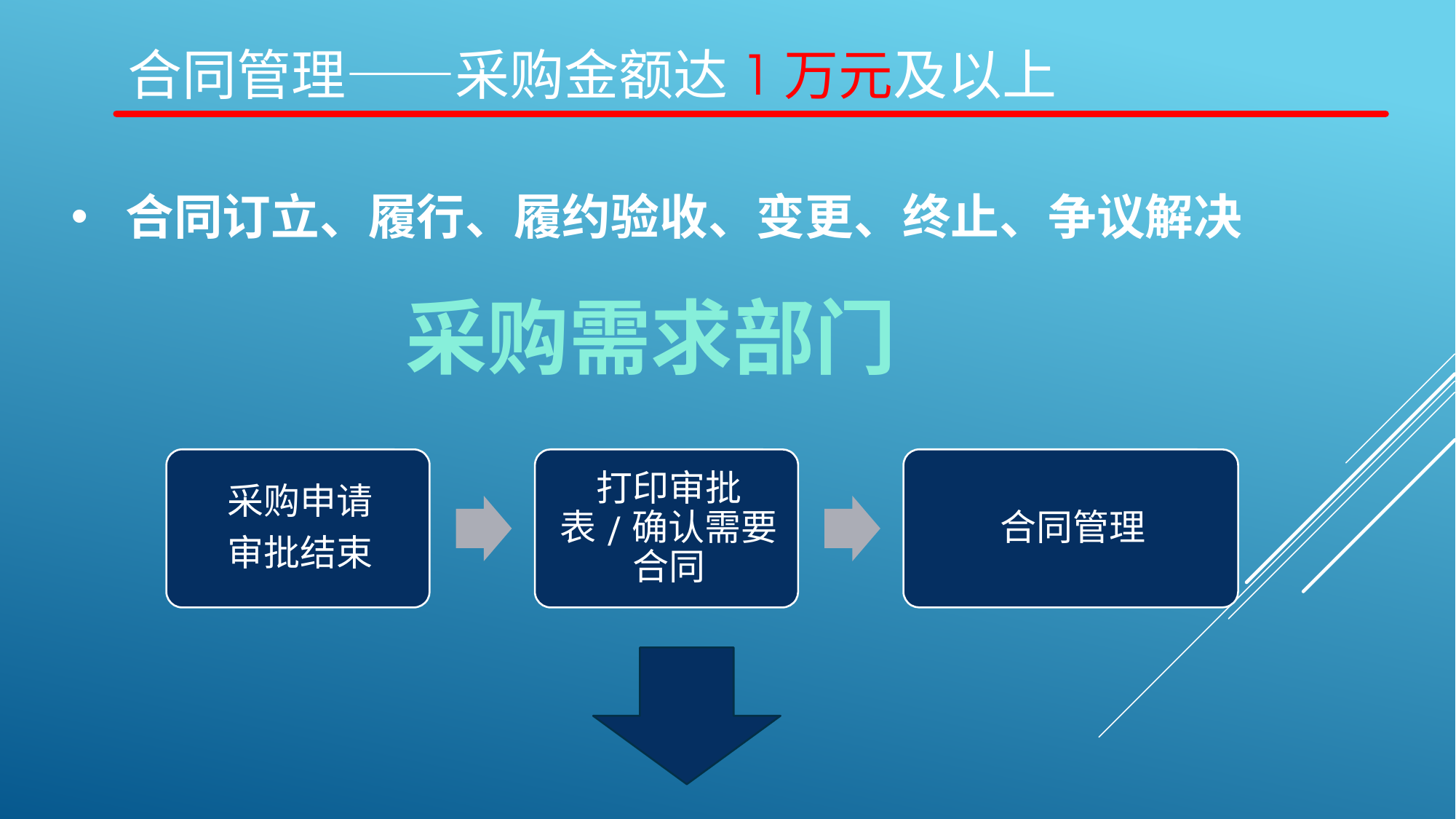

# 合同管理——采购金额达1万元及以上
合同订立、履行、履约验收、变更、终止、争议解决
采购需求部门
采购申请
审批结束

打印审批表/确认需要合同

合同管理